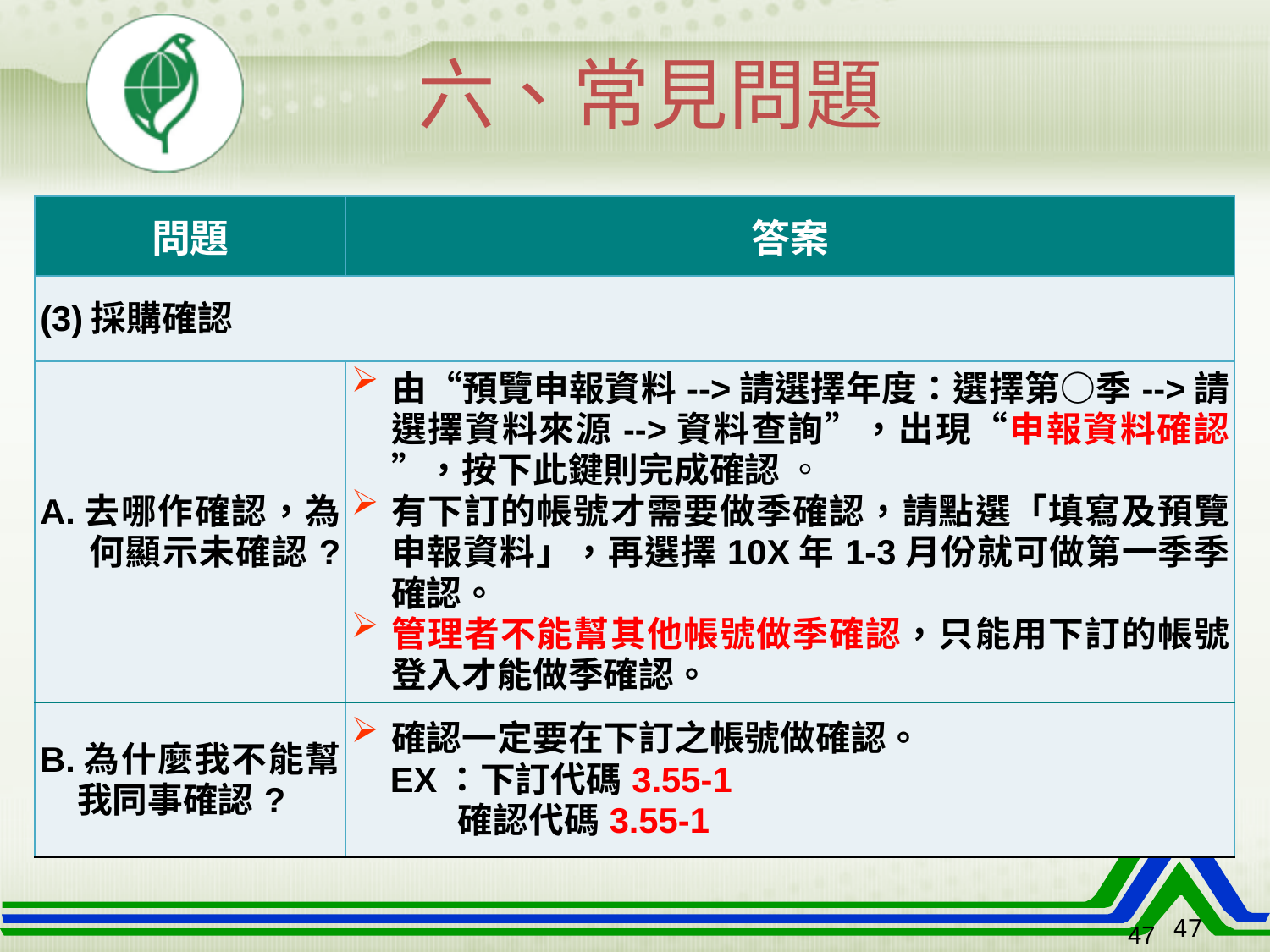

六、常見問題
| 問題 | 答案 |
| --- | --- |
| (3)採購確認 |  |
| A.去哪作確認，為何顯示未確認? | 由“預覽申報資料-->請選擇年度：選擇第○季-->請選擇資料來源-->資料查詢”，出現“申報資料確認”，按下此鍵則完成確認 。 有下訂的帳號才需要做季確認，請點選「填寫及預覽申報資料」，再選擇10X年1-3月份就可做第一季季確認。 管理者不能幫其他帳號做季確認，只能用下訂的帳號登入才能做季確認。 |
| B.為什麼我不能幫我同事確認? | 確認一定要在下訂之帳號做確認。 EX：下訂代碼3.55-1 確認代碼3.55-1 |
47